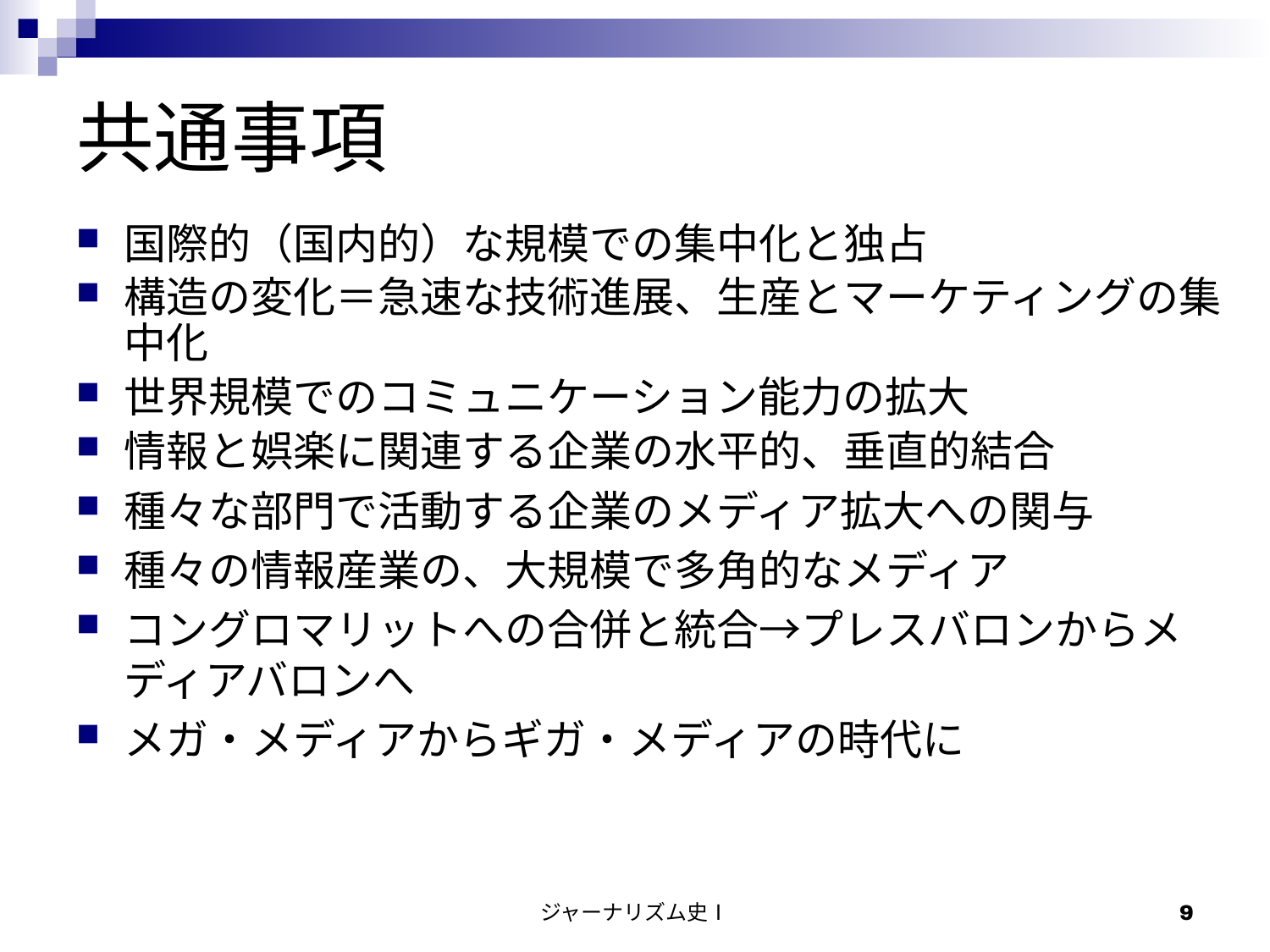

# 共通事項
国際的（国内的）な規模での集中化と独占
構造の変化＝急速な技術進展、生産とマーケティングの集中化
世界規模でのコミュニケーション能力の拡大
情報と娯楽に関連する企業の水平的、垂直的結合
種々な部門で活動する企業のメディア拡大への関与
種々の情報産業の、大規模で多角的なメディア
コングロマリットへの合併と統合→プレスバロンからメディアバロンへ
メガ・メディアからギガ・メディアの時代に

ジャーナリズム史Ⅰ
9